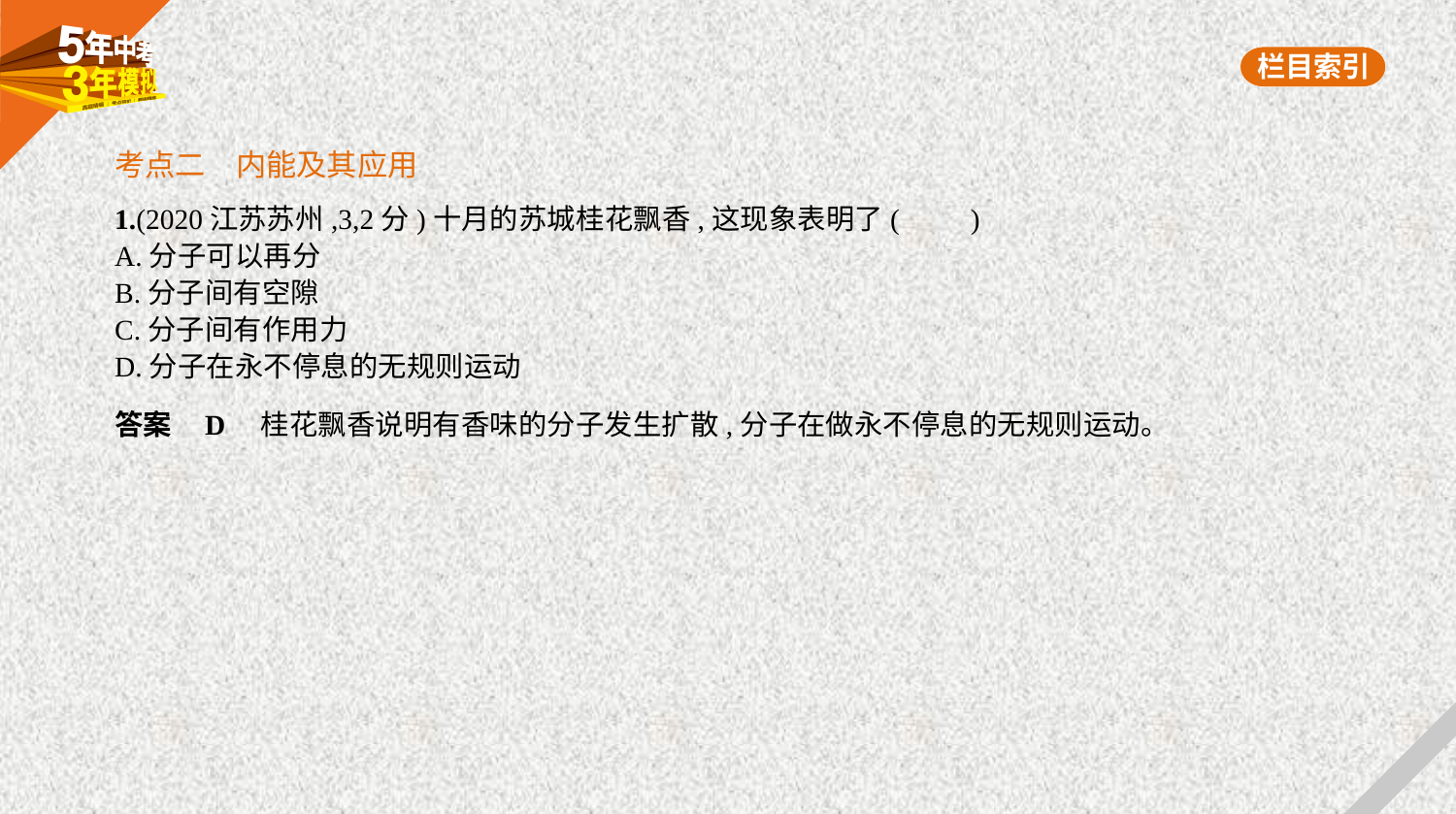

考点二　内能及其应用
1.(2020江苏苏州,3,2分)十月的苏城桂花飘香,这现象表明了(　　)
A.分子可以再分
B.分子间有空隙
C.分子间有作用力
D.分子在永不停息的无规则运动
答案    D　桂花飘香说明有香味的分子发生扩散,分子在做永不停息的无规则运动。